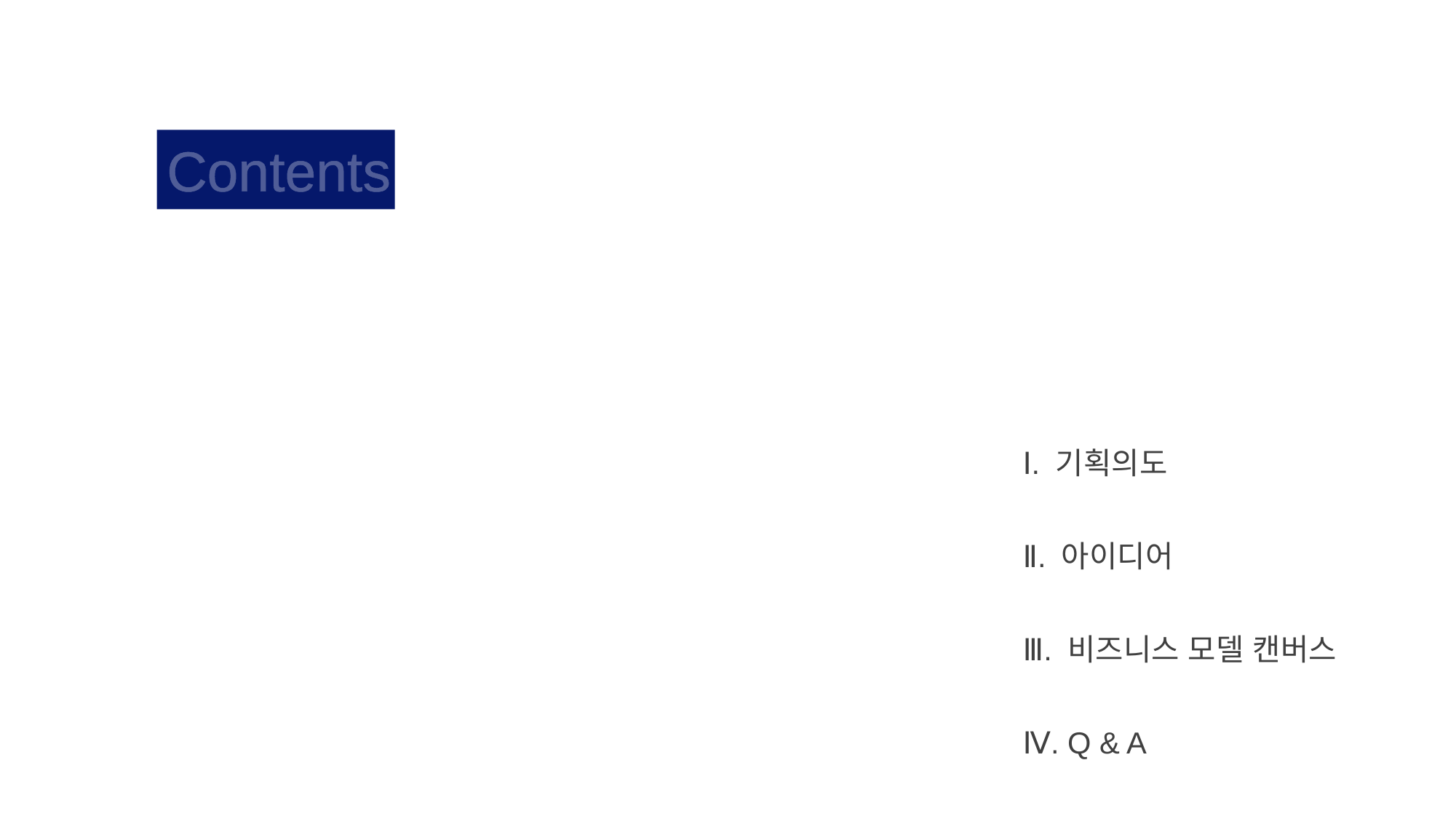

Contents
Ⅰ. 기획의도
Ⅱ. 아이디어
Ⅲ. 비즈니스 모델 캔버스
Ⅳ. Q & A